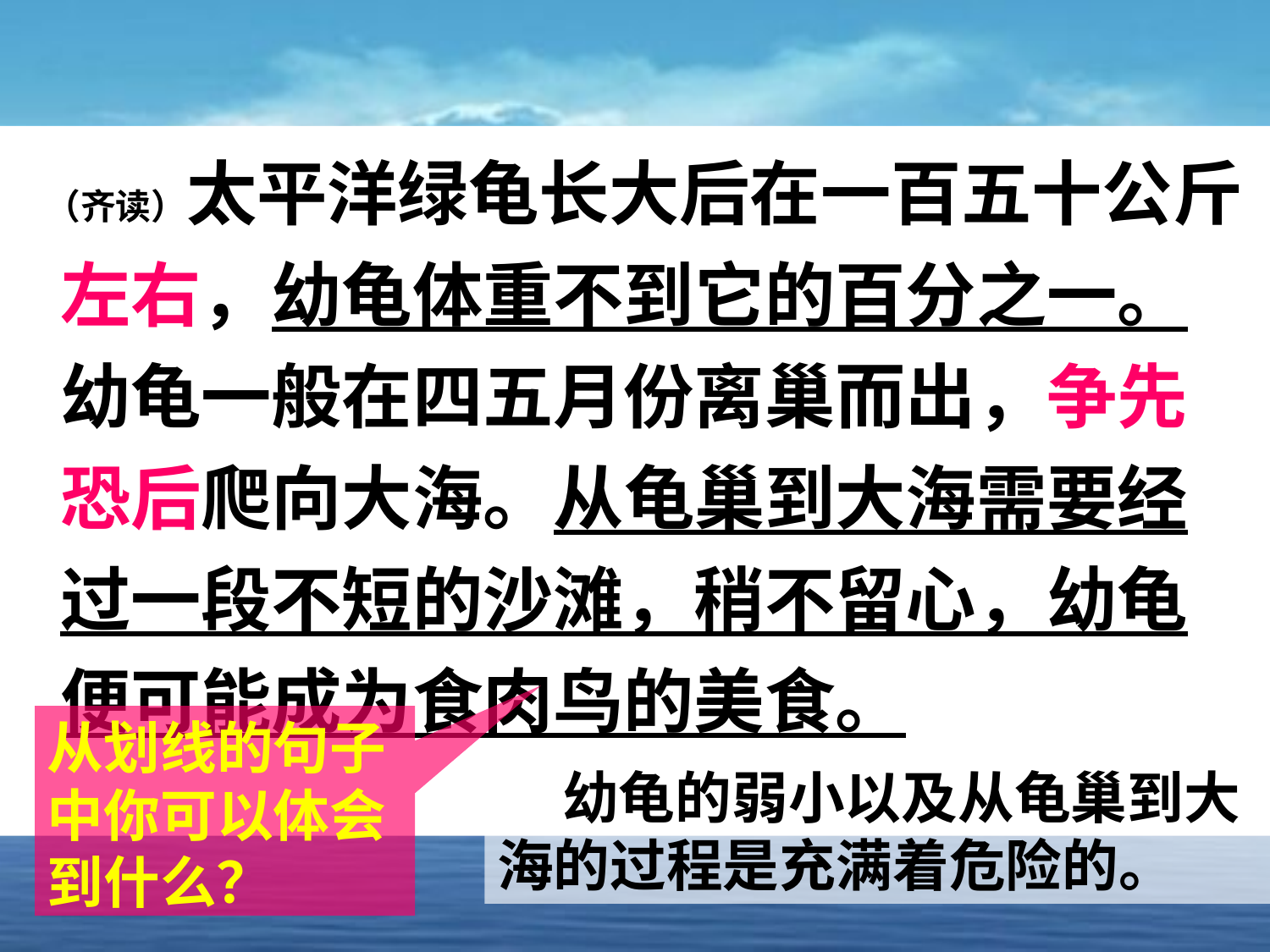

（齐读）太平洋绿龟长大后在一百五十公斤左右，幼龟体重不到它的百分之一。幼龟一般在四五月份离巢而出，争先恐后爬向大海。从龟巢到大海需要经过一段不短的沙滩，稍不留心，幼龟便可能成为食肉鸟的美食。
从划线的句子中你可以体会到什么？
    幼龟的弱小以及从龟巢到大海的过程是充满着危险的。